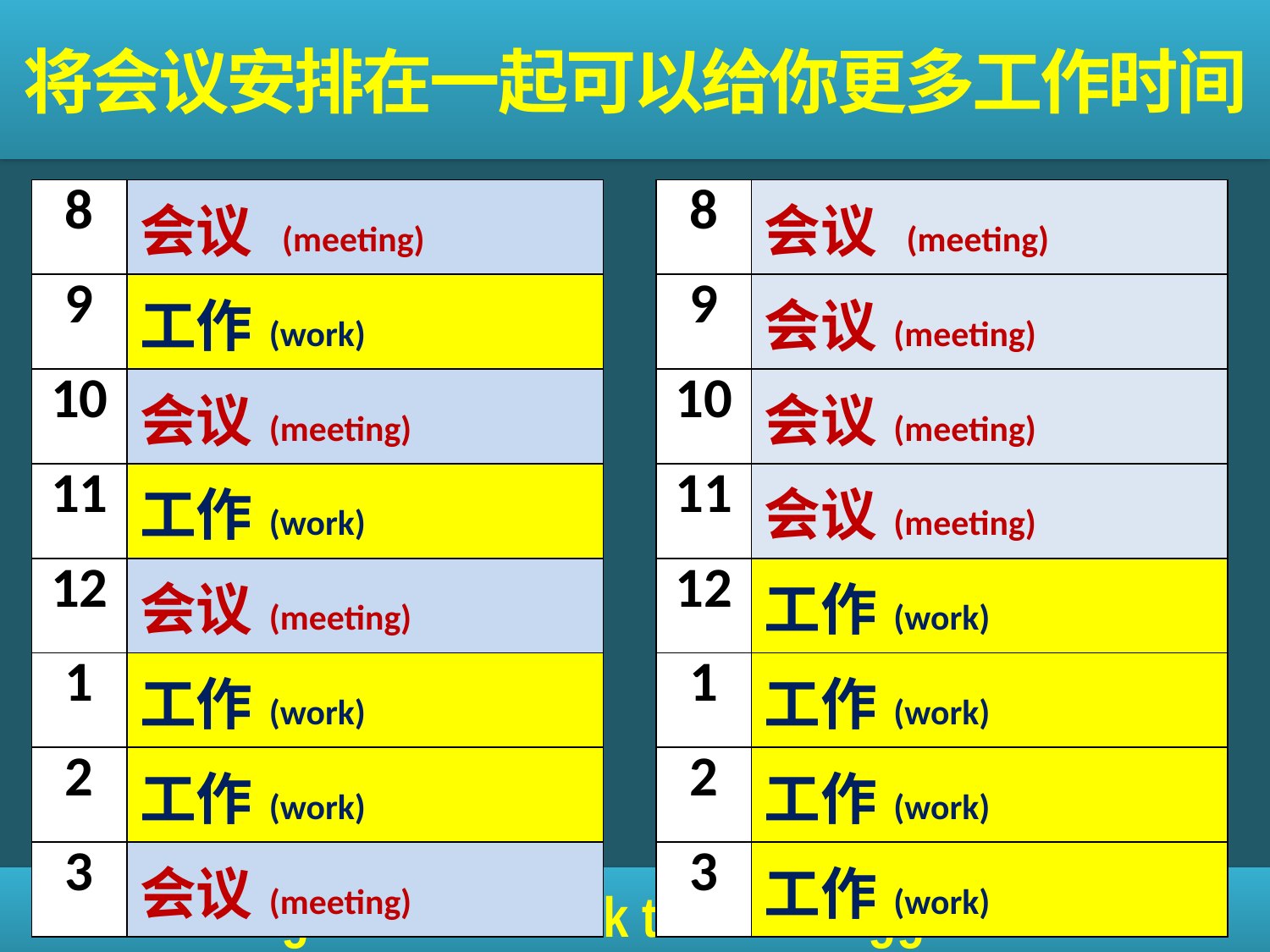

# 将会议安排在一起可以给你更多工作时间
| 8 | 会议 (meeting) |
| --- | --- |
| 9 | 工作(work) |
| 10 | 会议(meeting) |
| 11 | 工作(work) |
| 12 | 会议(meeting) |
| 1 | 工作(work) |
| 2 | 工作(work) |
| 3 | 会议(meeting) |
| 8 | 会议 (meeting) |
| --- | --- |
| 9 | 会议(meeting) |
| 10 | 会议(meeting) |
| 11 | 会议(meeting) |
| 12 | 工作(work) |
| 1 | 工作(work) |
| 2 | 工作(work) |
| 3 | 工作(work) |
Put meetings back to back to allow bigger work times